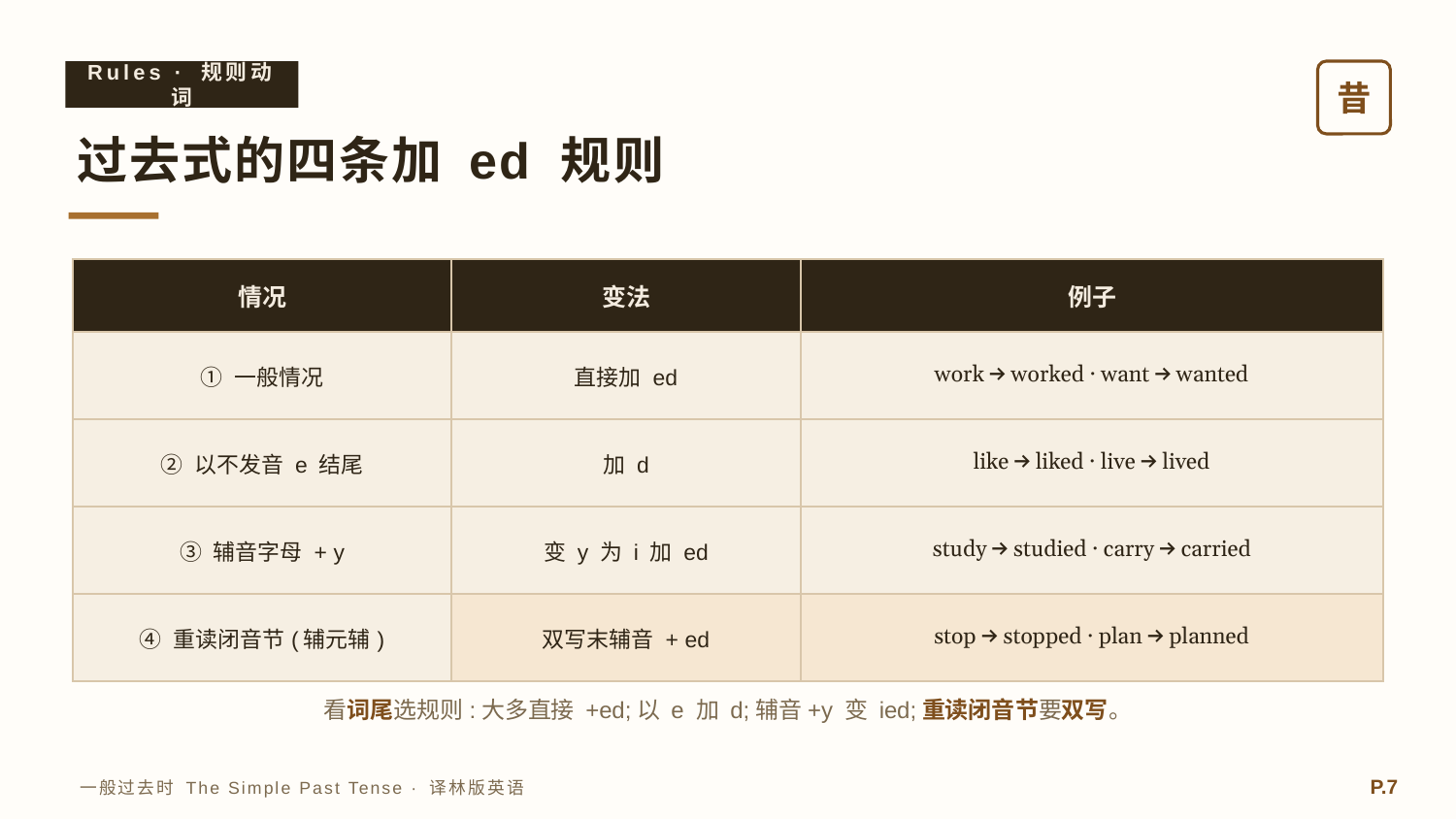

Rules · 规则动词
昔

过去式的四条加 ed 规则

| 情况 | 变法 | 例子 |
| --- | --- | --- |
| ① 一般情况 | 直接加 ed | work → worked · want → wanted |
| ② 以不发音 e 结尾 | 加 d | like → liked · live → lived |
| ③ 辅音字母 + y | 变 y 为 i 加 ed | study → studied · carry → carried |
| ④ 重读闭音节(辅元辅) | 双写末辅音 + ed | stop → stopped · plan → planned |
看词尾选规则:大多直接 +ed;以 e 加 d;辅音+y 变 ied;重读闭音节要双写。
P.7
一般过去时 The Simple Past Tense · 译林版英语